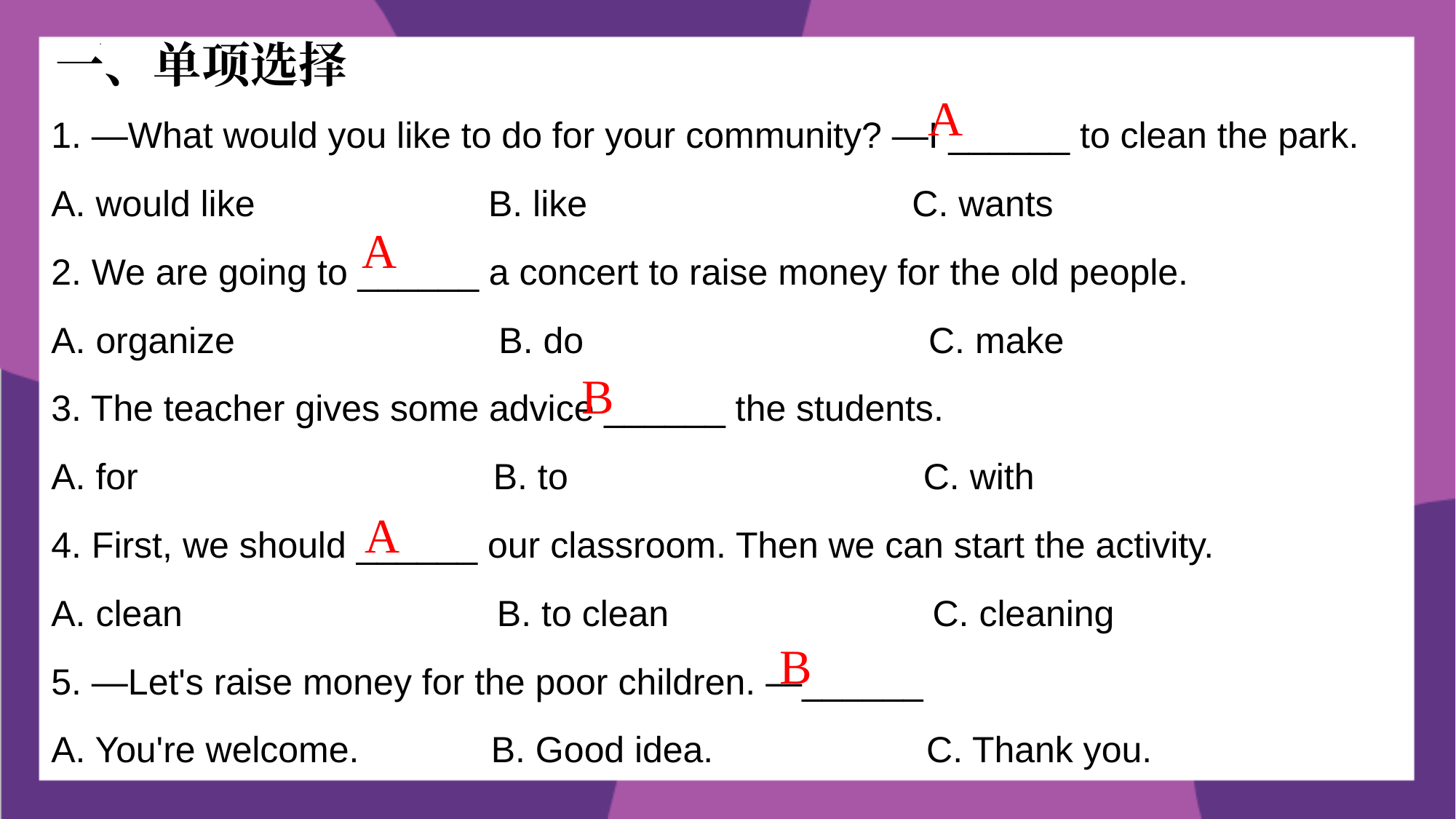

一、单项选择
1. —What would you like to do for your community? —I ______ to clean the park.
A. would like                       B. like                                C. wants
2. We are going to ______ a concert to raise money for the old people.
A. organize                          B. do                                  C. make
3. The teacher gives some advice ______ the students.
A. for                                   B. to                                   C. with
4. First, we should ______ our classroom. Then we can start the activity.
A. clean                               B. to clean                          C. cleaning
5. —Let's raise money for the poor children. —______
A. You're welcome.             B. Good idea.                     C. Thank you.

A
A
B
A
B